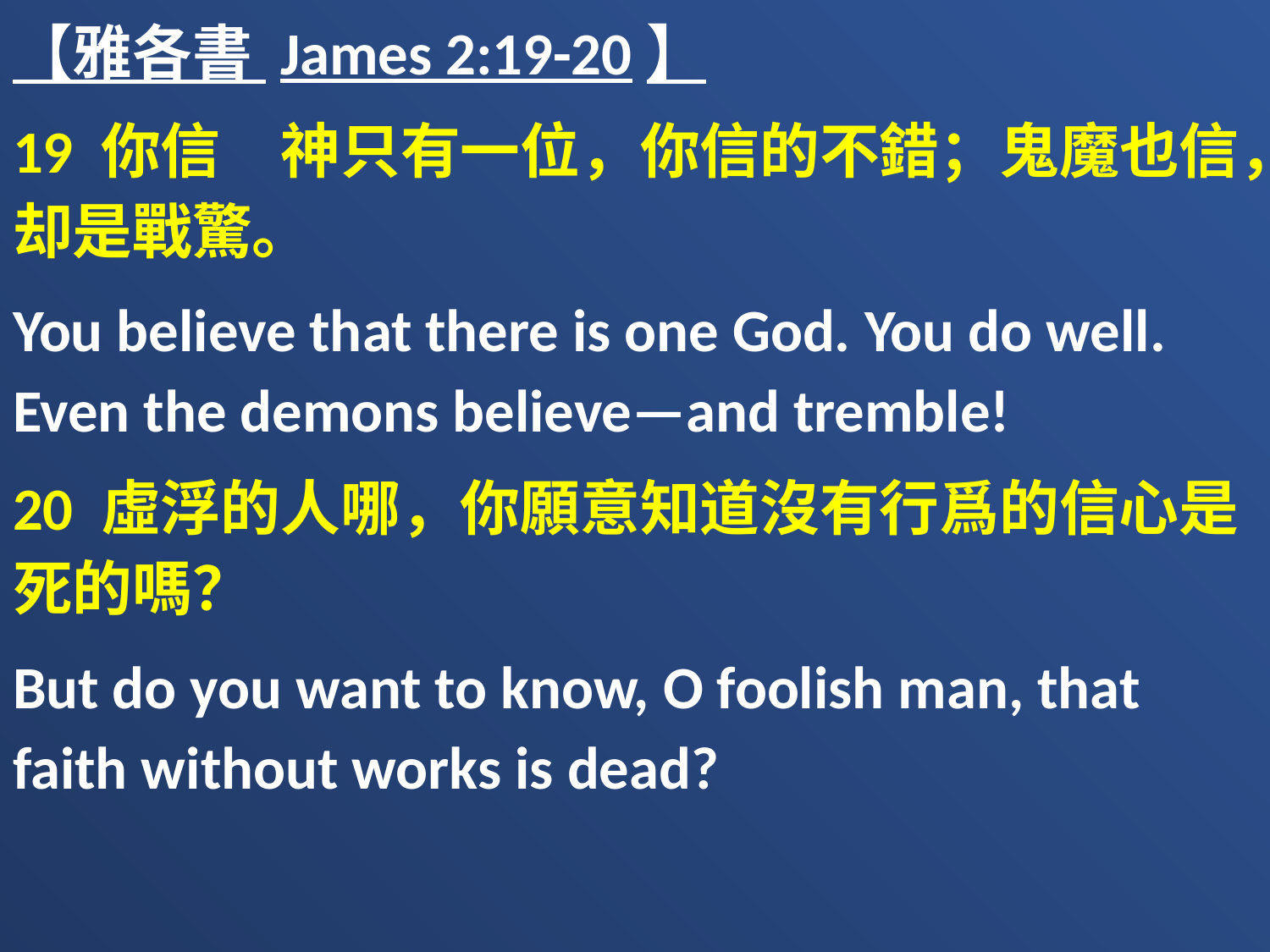

【雅各書 James 2:19-20】
19 你信　神只有一位，你信的不錯；鬼魔也信，却是戰驚。
You believe that there is one God. You do well. Even the demons believe—and tremble!
20 虛浮的人哪，你願意知道沒有行爲的信心是死的嗎？
But do you want to know, O foolish man, that faith without works is dead?